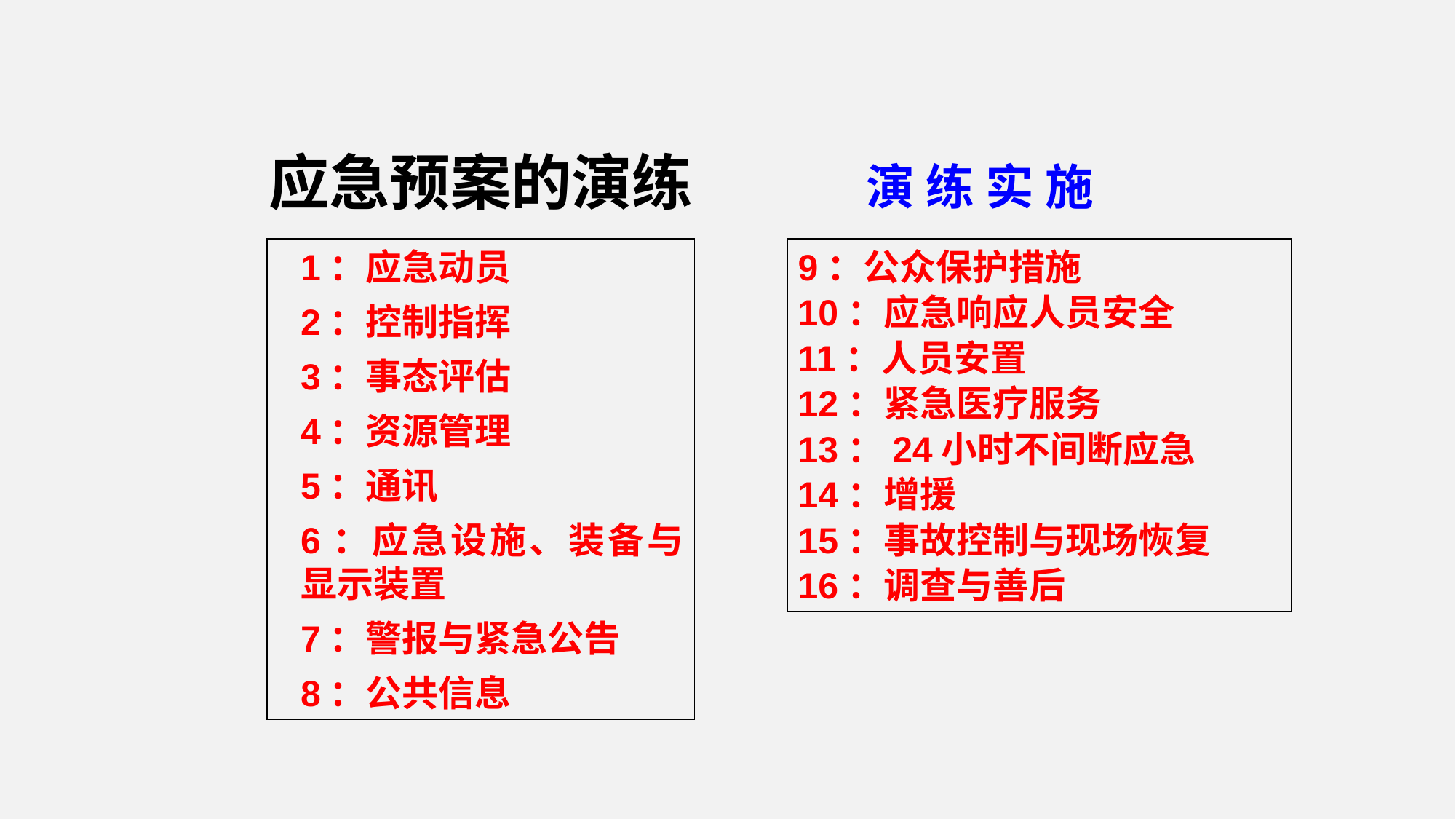

演 练 实 施
应急预案的演练
1：应急动员
2：控制指挥
3：事态评估
4：资源管理
5：通讯
6：应急设施、装备与显示装置
7：警报与紧急公告
8：公共信息
9：公众保护措施
10：应急响应人员安全
11：人员安置
12：紧急医疗服务
13：24小时不间断应急
14：增援
15：事故控制与现场恢复
16：调查与善后